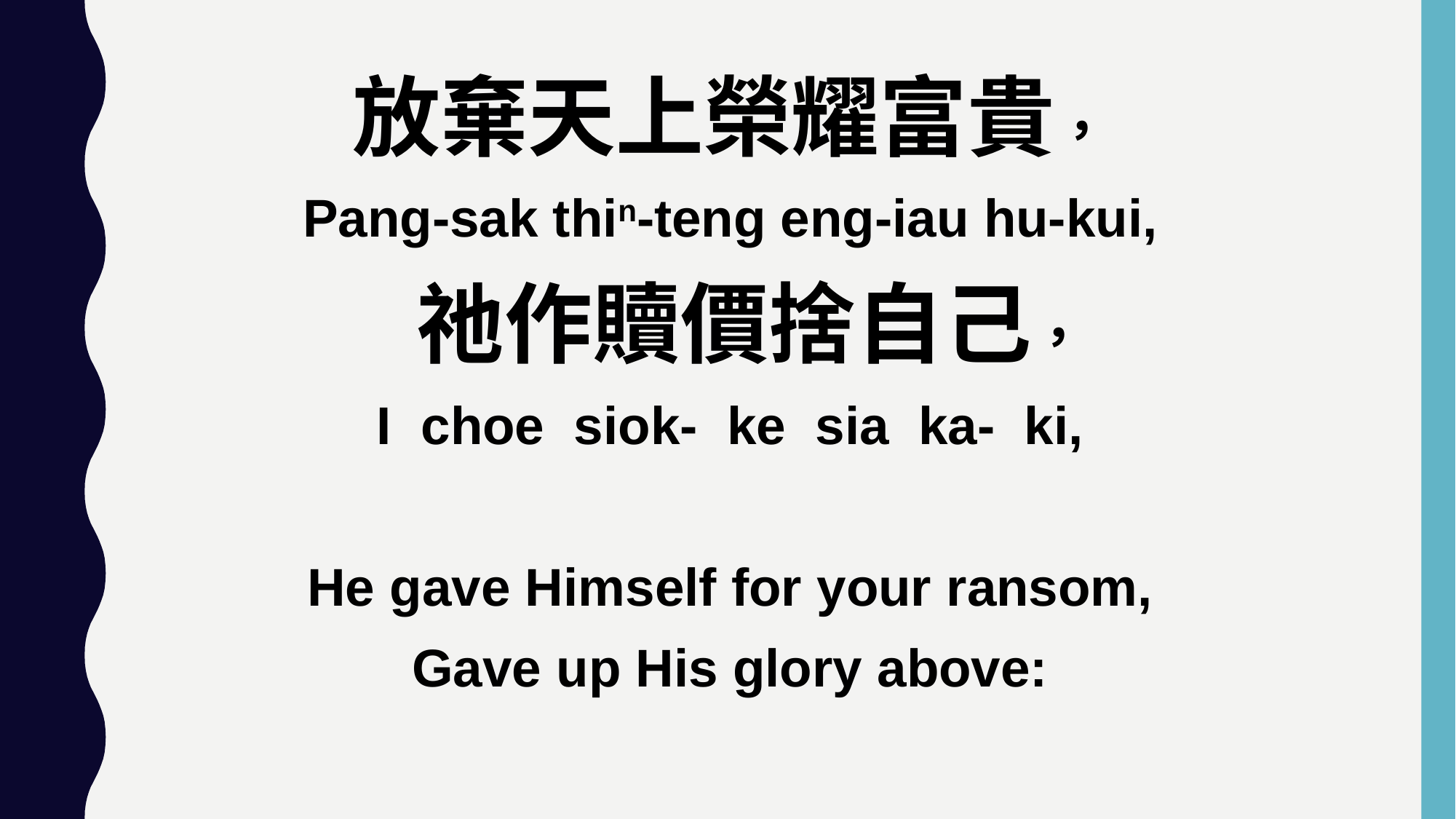

放棄天上榮耀富貴，
Pang-sak thin-teng eng-iau hu-kui,
 祂作贖價捨自己，
I  choe  siok-  ke  sia  ka-  ki,

He gave Himself for your ransom,
Gave up His glory above: